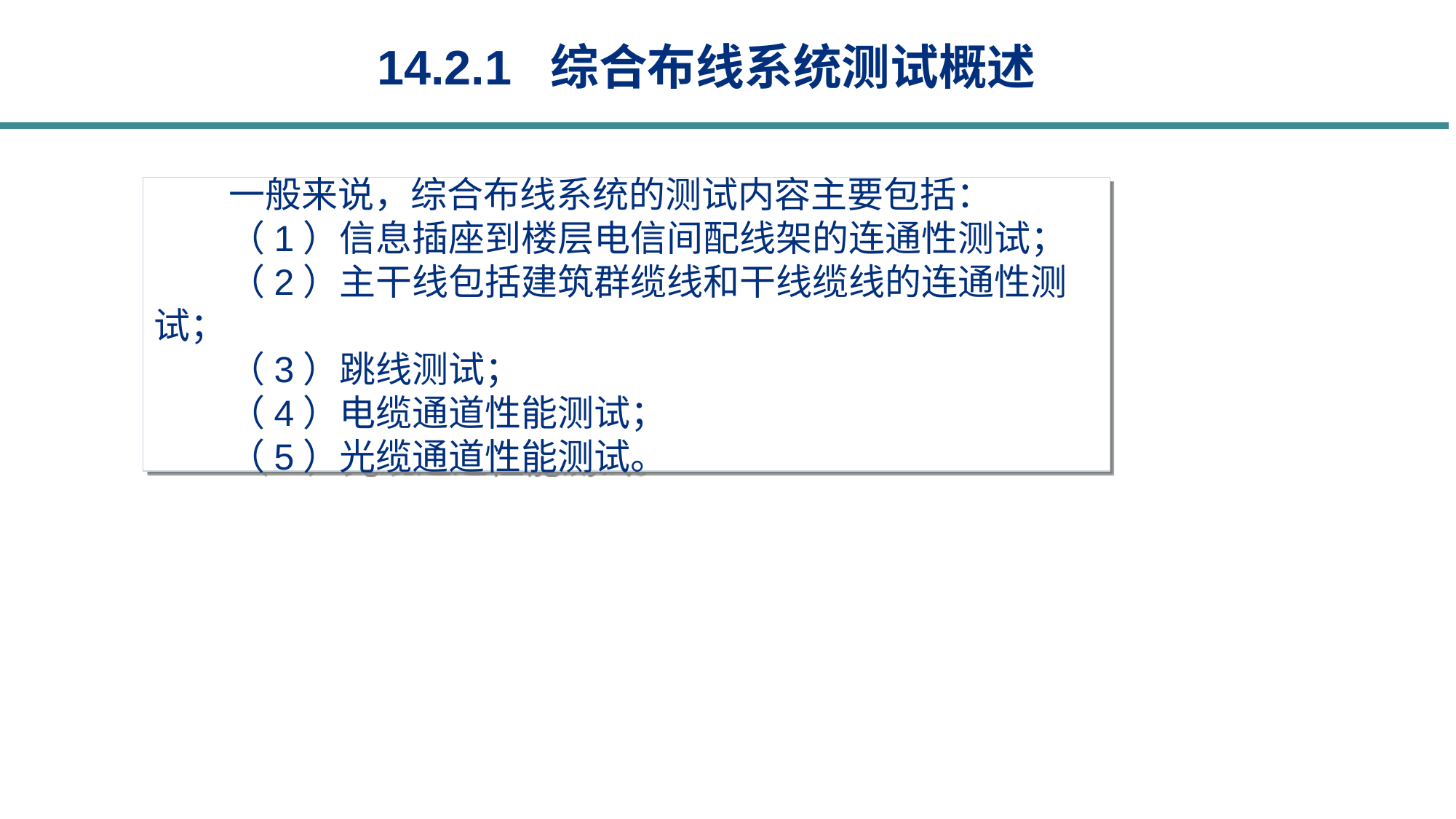

14.2.1  综合布线系统测试概述
一般来说，综合布线系统的测试内容主要包括：
（1）信息插座到楼层电信间配线架的连通性测试；
（2）主干线包括建筑群缆线和干线缆线的连通性测试；
（3）跳线测试；
（4）电缆通道性能测试；
（5）光缆通道性能测试。